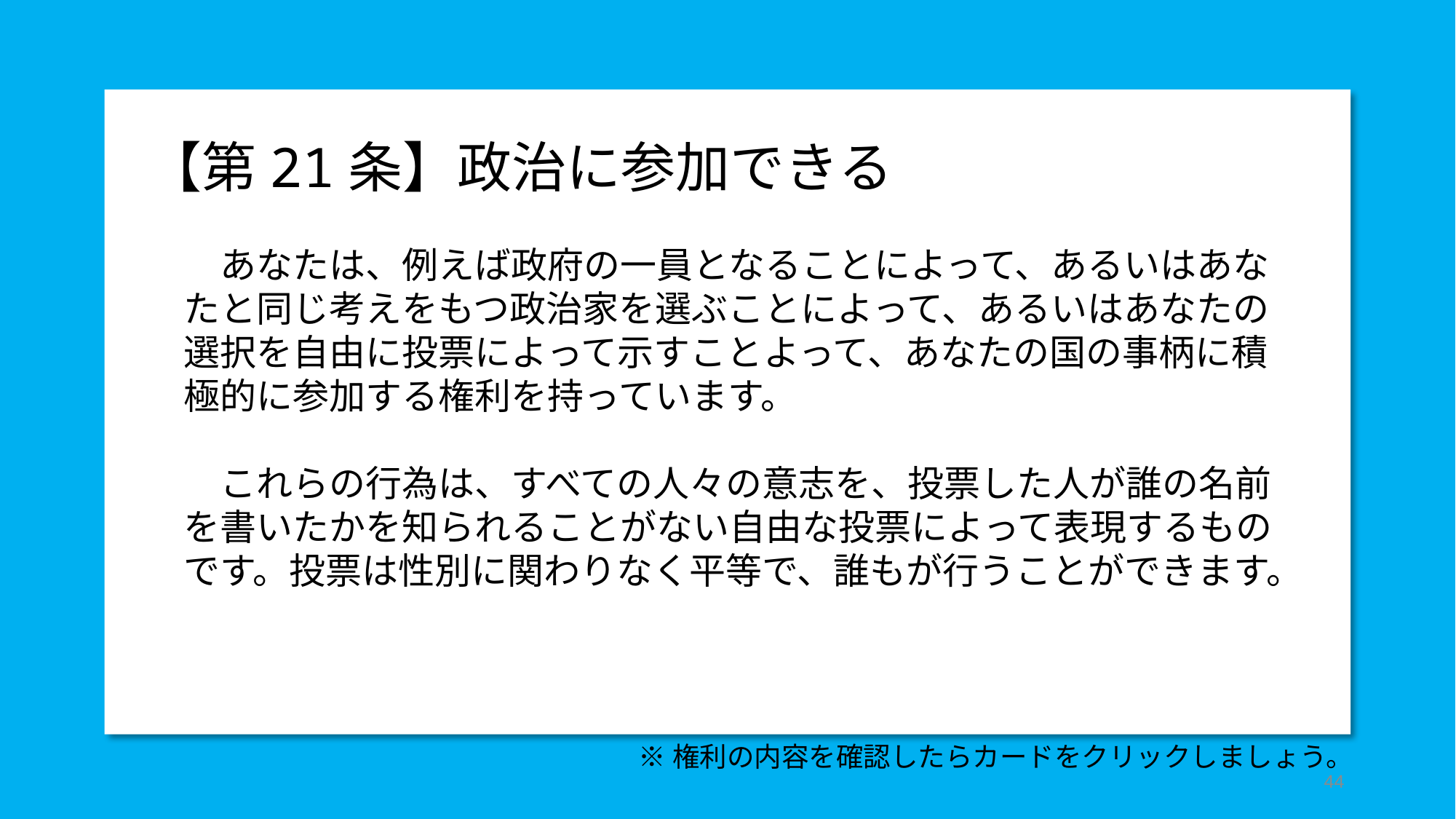

【第21条】政治に参加できる

　　あなたは、例えば政府の一員となることによって、あるいはあな
　たと同じ考えをもつ政治家を選ぶことによって、あるいはあなたの
　選択を自由に投票によって示すことよって、あなたの国の事柄に積
　極的に参加する権利を持っています。

　　これらの行為は、すべての人々の意志を、投票した人が誰の名前
　を書いたかを知られることがない自由な投票によって表現するもの
　です。投票は性別に関わりなく平等で、誰もが行うことができます。

※権利の内容を確認したらカードをクリックしましょう。
44